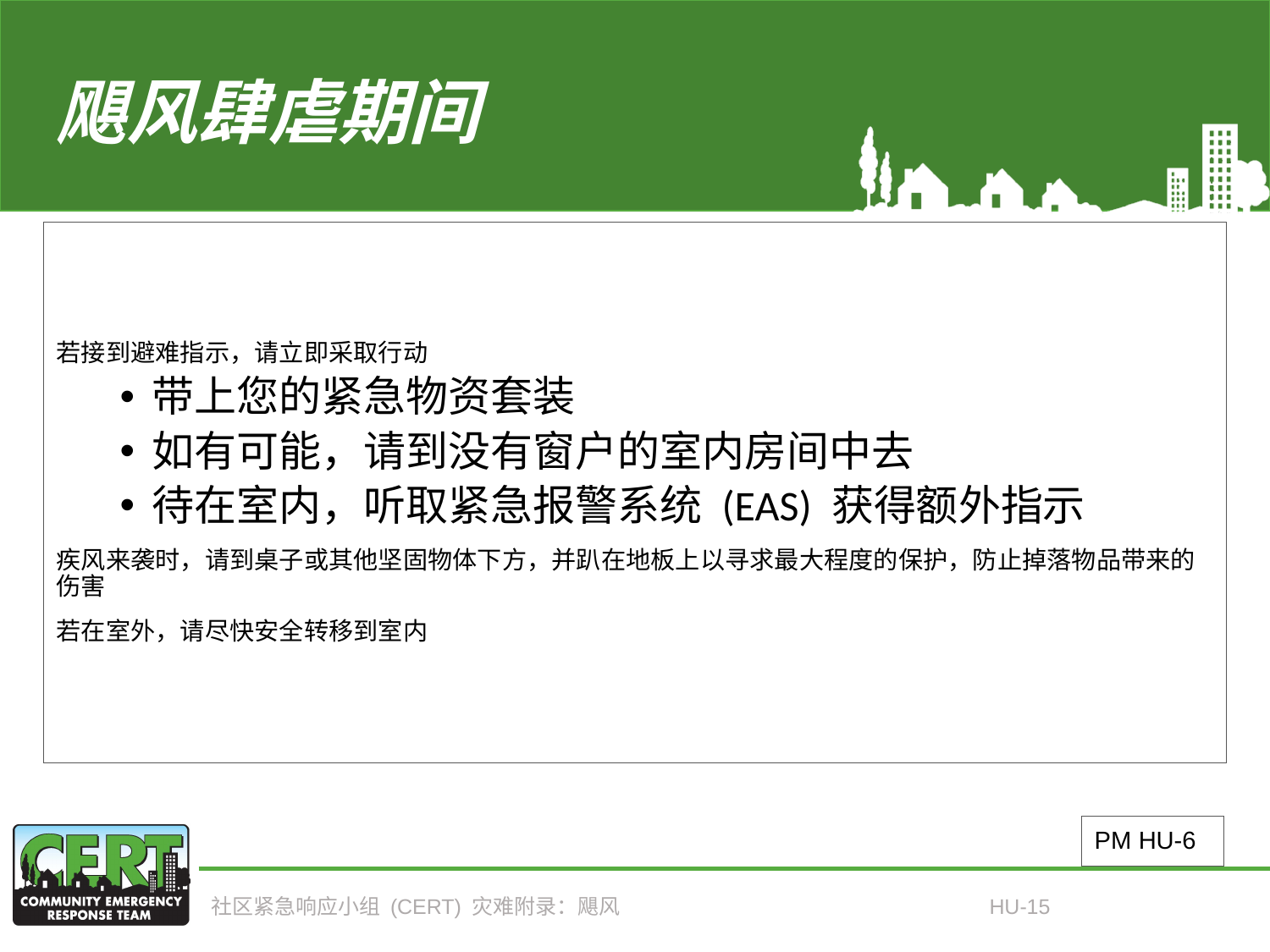

# 飓风肆虐期间
若接到避难指示，请立即采取行动
带上您的紧急物资套装
如有可能，请到没有窗户的室内房间中去
待在室内，听取紧急报警系统 (EAS) 获得额外指示
疾风来袭时，请到桌子或其他坚固物体下方，并趴在地板上以寻求最大程度的保护，防止掉落物品带来的伤害
若在室外，请尽快安全转移到室内
PM HU-6
社区紧急响应小组 (CERT) 灾难附录：飓风
HU-15